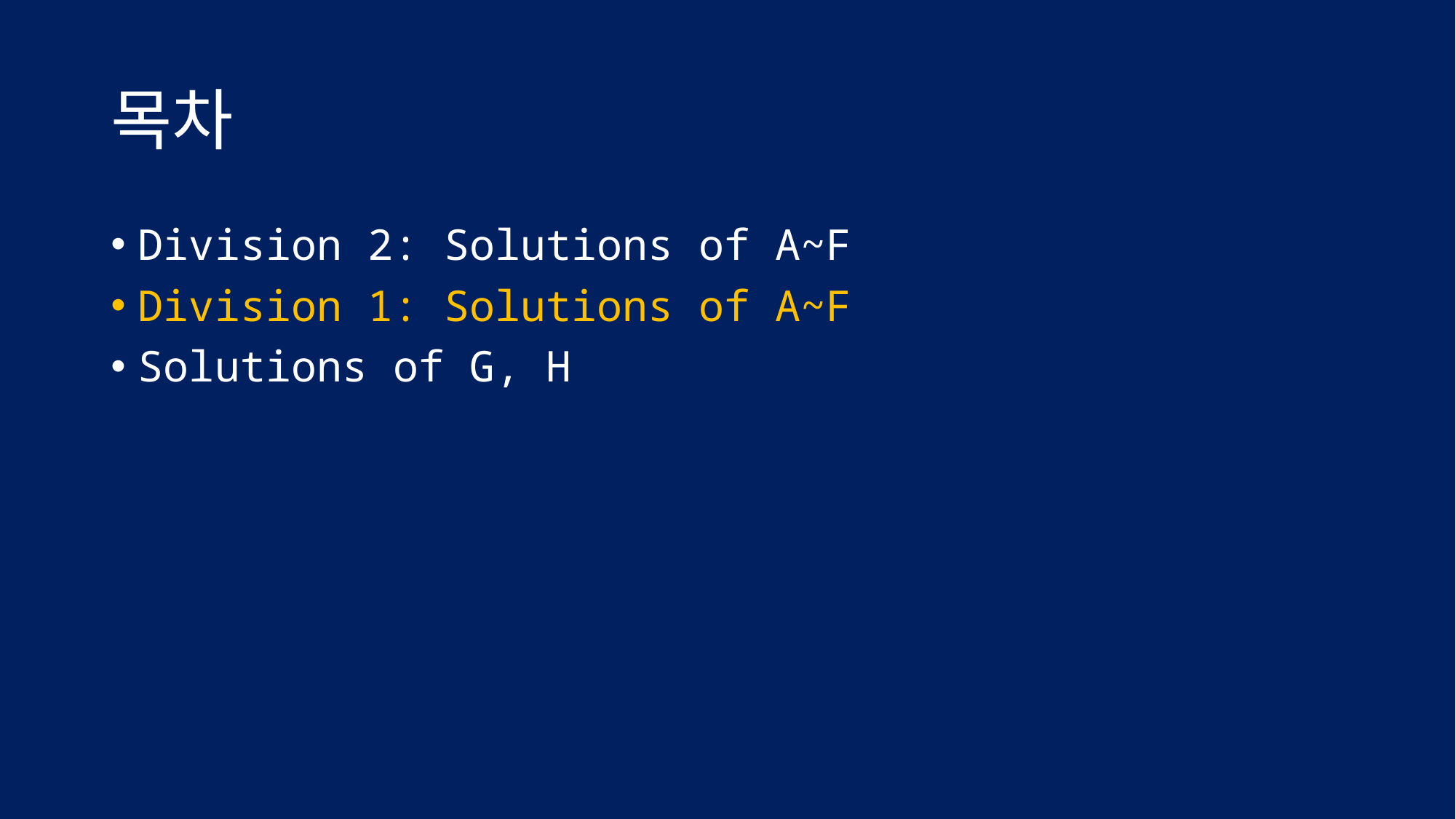

# 목차
Division 2: Solutions of A~F
Division 1: Solutions of A~F
Solutions of G, H